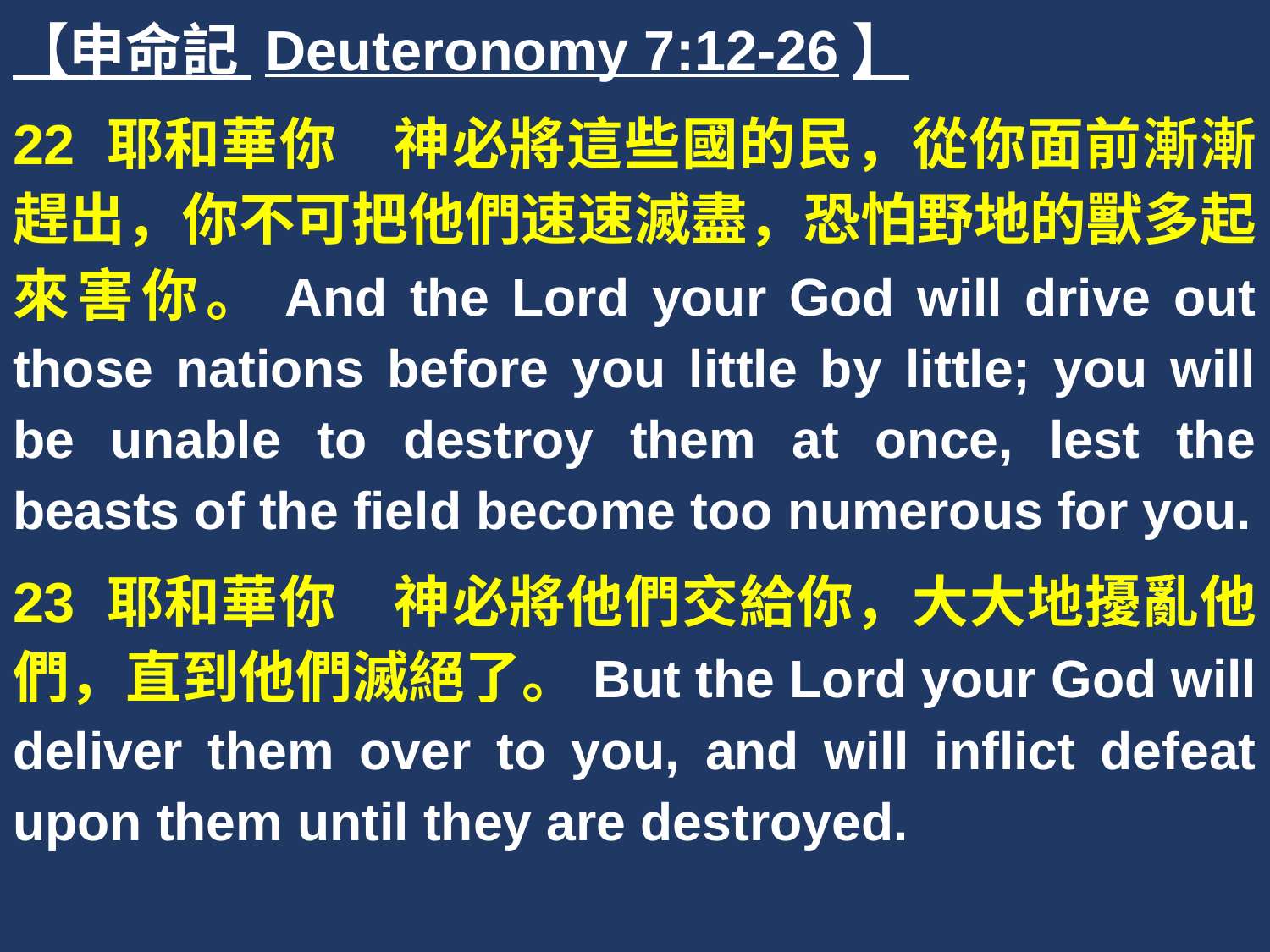

【申命記 Deuteronomy 7:12-26】
22 耶和華你　神必將這些國的民，從你面前漸漸趕出，你不可把他們速速滅盡，恐怕野地的獸多起來害你。And the Lord your God will drive out those nations before you little by little; you will be unable to destroy them at once, lest the beasts of the field become too numerous for you.
23 耶和華你　神必將他們交給你，大大地擾亂他們，直到他們滅絕了。But the Lord your God will deliver them over to you, and will inflict defeat upon them until they are destroyed.